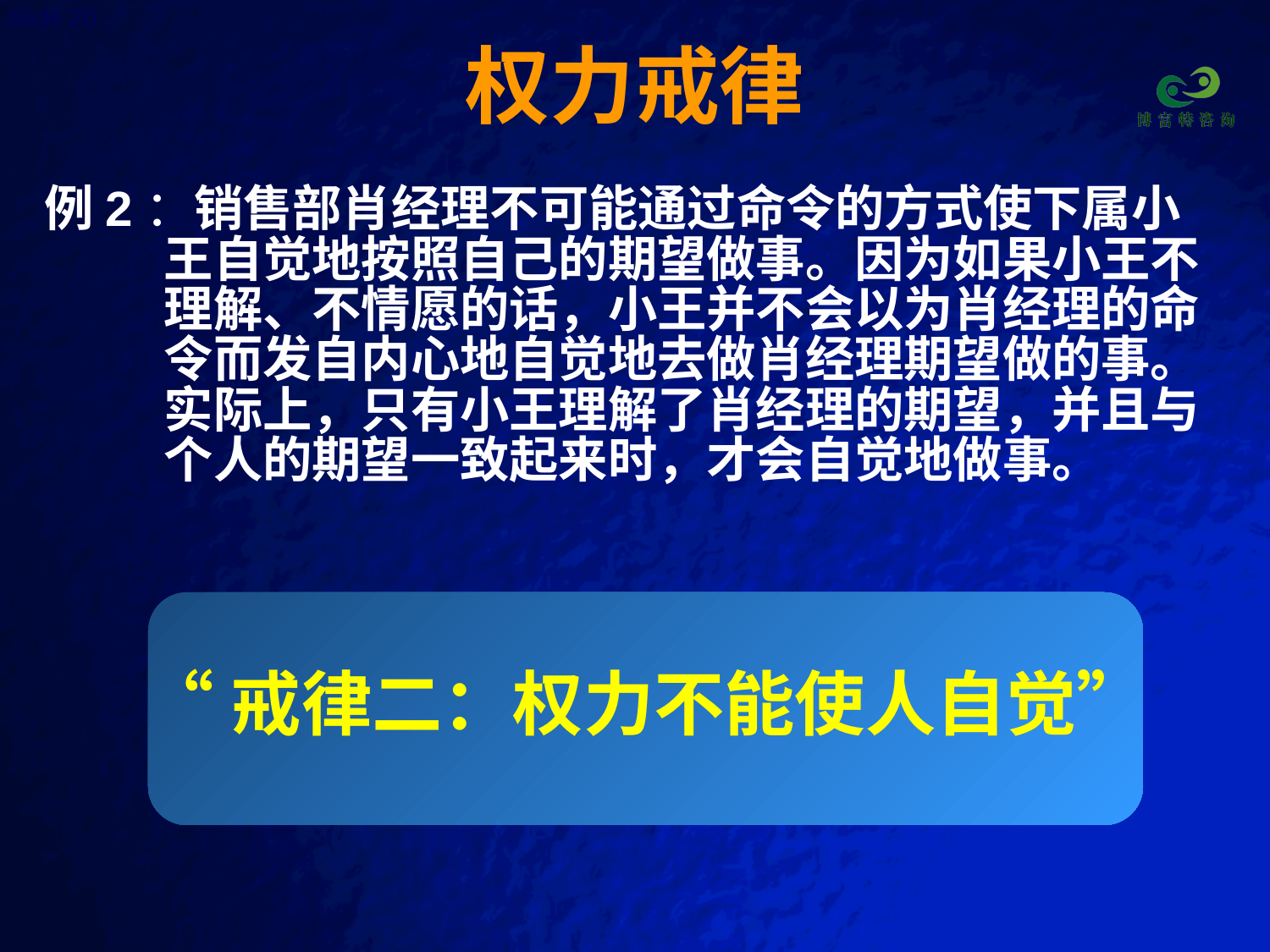

# 权力戒律
例2：销售部肖经理不可能通过命令的方式使下属小王自觉地按照自己的期望做事。因为如果小王不理解、不情愿的话，小王并不会以为肖经理的命令而发自内心地自觉地去做肖经理期望做的事。实际上，只有小王理解了肖经理的期望，并且与个人的期望一致起来时，才会自觉地做事。
“戒律二：权力不能使人自觉”